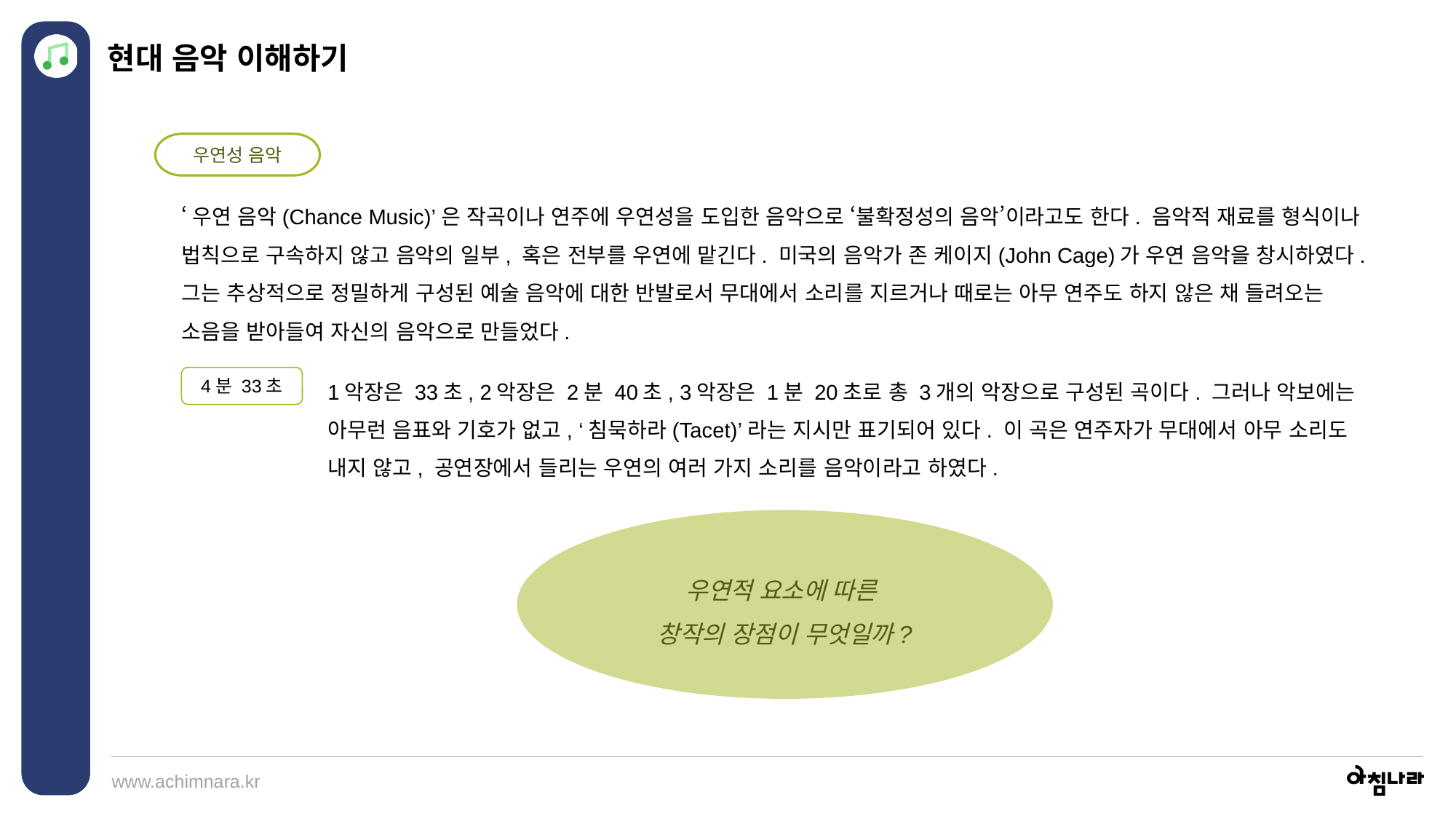

현대 음악 이해하기
우연성 음악
‘우연 음악(Chance Music)’은 작곡이나 연주에 우연성을 도입한 음악으로 ‘불확정성의 음악’이라고도 한다. 음악적 재료를 형식이나 법칙으로 구속하지 않고 음악의 일부, 혹은 전부를 우연에 맡긴다. 미국의 음악가 존 케이지(John Cage)가 우연 음악을 창시하였다. 그는 추상적으로 정밀하게 구성된 예술 음악에 대한 반발로서 무대에서 소리를 지르거나 때로는 아무 연주도 하지 않은 채 들려오는 소음을 받아들여 자신의 음악으로 만들었다.
1악장은 33초, 2악장은 2분 40초, 3악장은 1분 20초로 총 3개의 악장으로 구성된 곡이다. 그러나 악보에는 아무런 음표와 기호가 없고, ‘침묵하라(Tacet)’라는 지시만 표기되어 있다. 이 곡은 연주자가 무대에서 아무 소리도 내지 않고, 공연장에서 들리는 우연의 여러 가지 소리를 음악이라고 하였다.
4분 33초
우연적 요소에 따른
창작의 장점이 무엇일까?